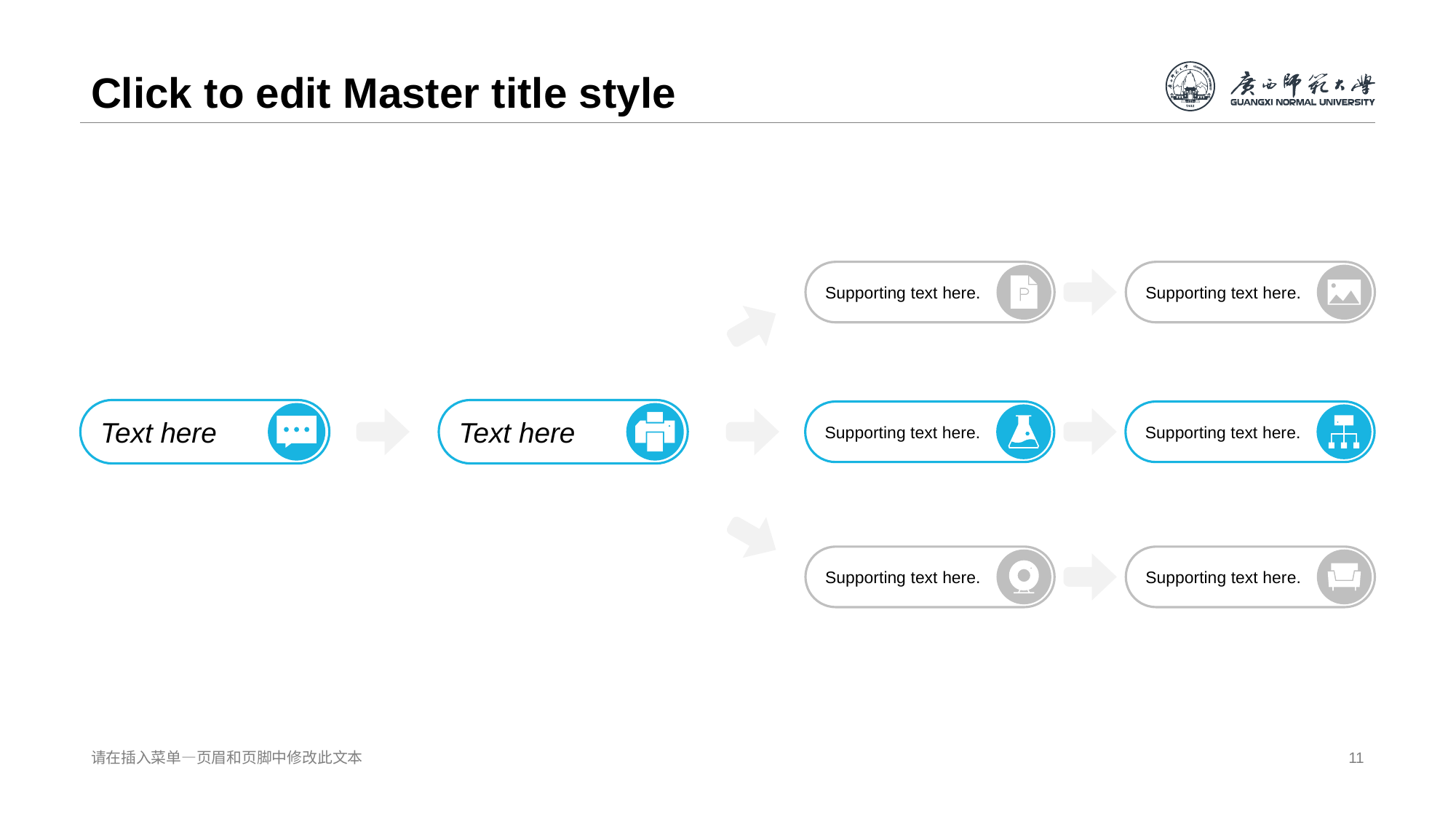

# Click to edit Master title style
Supporting text here.
Supporting text here.

Text here
Text here
Supporting text here.
Supporting text here.

Supporting text here.
Supporting text here.

请在插入菜单—页眉和页脚中修改此文本
11